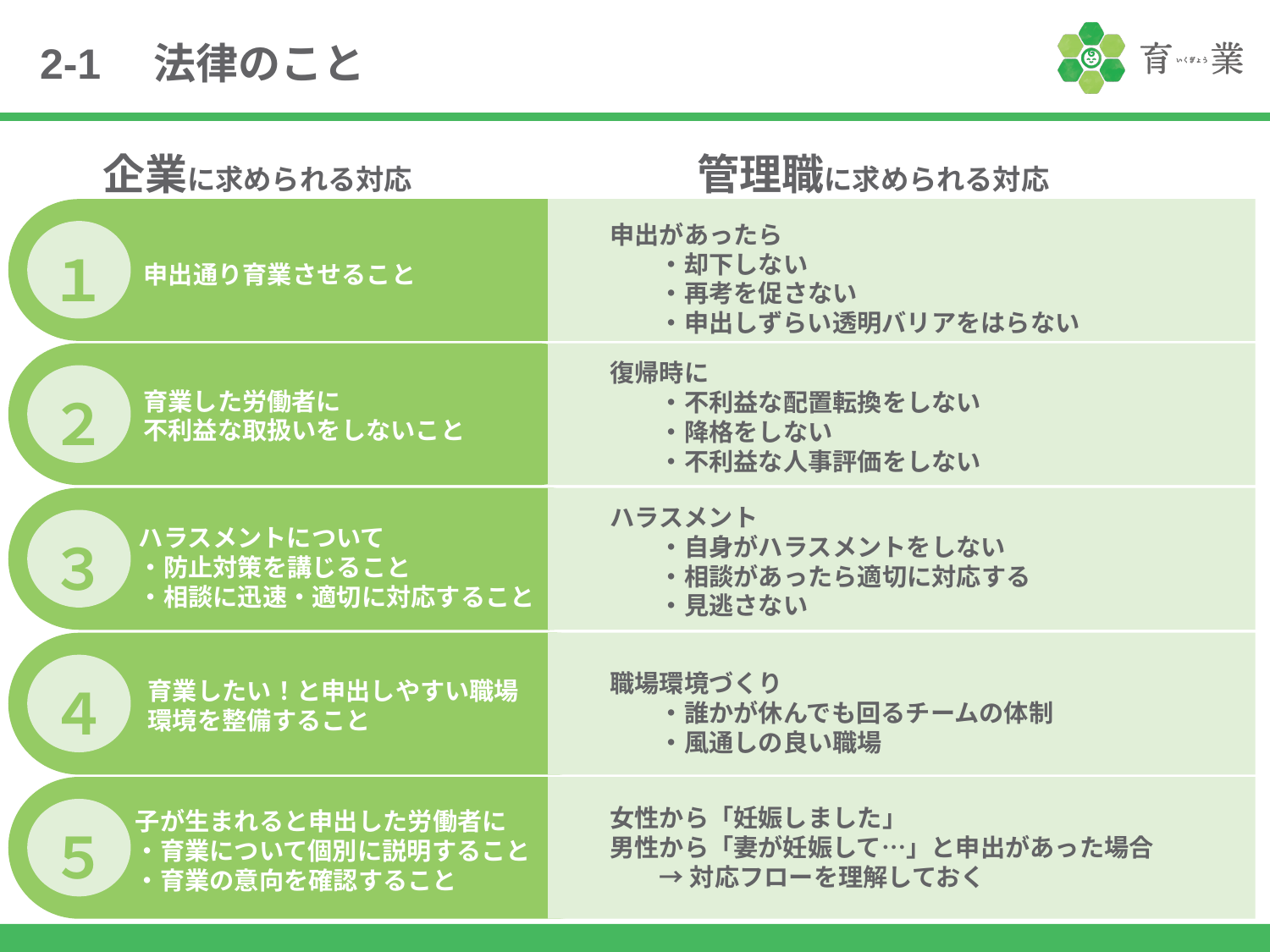

2-1　法律のこと
企業に求められる対応
管理職に求められる対応

申出があったら
　　・却下しない
　　・再考を促さない
　　・申出しずらい透明バリアをはらない
１
申出通り育業させること

復帰時に
　　・不利益な配置転換をしない
　　・降格をしない
　　・不利益な人事評価をしない
育業した労働者に
不利益な取扱いをしないこと
２

ハラスメント
　　・自身がハラスメントをしない
　　・相談があったら適切に対応する
　　・見逃さない
ハラスメントについて
・防止対策を講じること
・相談に迅速・適切に対応すること
３

職場環境づくり
　　・誰かが休んでも回るチームの体制
　　・風通しの良い職場
育業したい！と申出しやすい職場
環境を整備すること
４

女性から「妊娠しました」
男性から「妻が妊娠して…」と申出があった場合
　　→ 対応フローを理解しておく
子が生まれると申出した労働者に
・育業について個別に説明すること
・育業の意向を確認すること
５